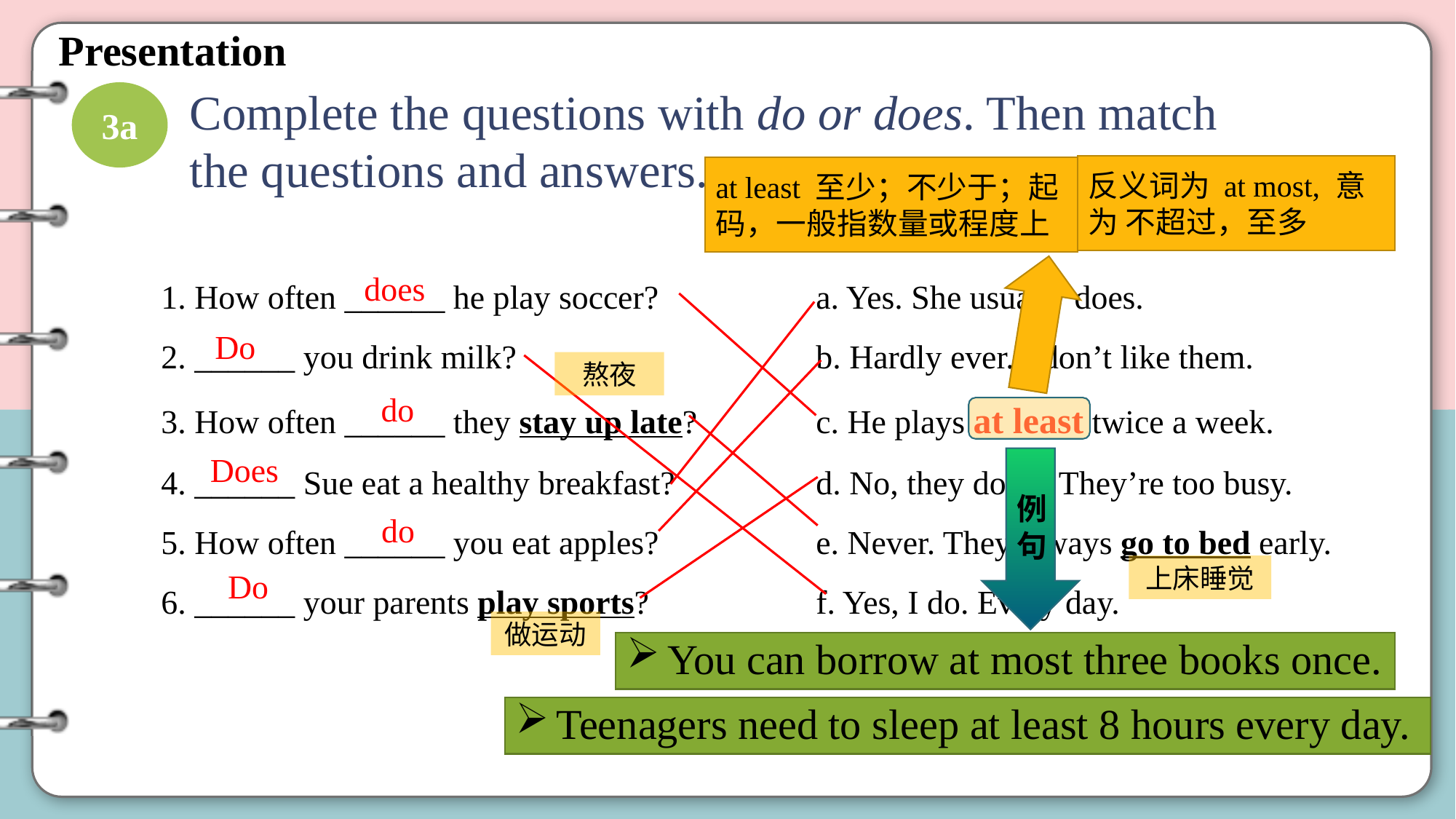

Presentation
Complete the questions with do or does. Then match the questions and answers.
3a
反义词为 at most, 意为 不超过，至多
at least 至少；不少于；起码，一般指数量或程度上
1. How often ______ he play soccer?   		a. Yes. She usually does.
2. ______ you drink milk?  			b. Hardly ever. I don’t like them.
3. How often ______ they stay up late?  	c. He plays at least twice a week.
4. ______ Sue eat a healthy breakfast?  		d. No, they don’t. They’re too busy.
5. How often ______ you eat apples?   		e. Never. They always go to bed early.
6. ______ your parents play sports?  		f. Yes, I do. Every day.

does
Do
熬夜
do

Does
例句
do
上床睡觉
Do
做运动
You can borrow at most three books once.
Teenagers need to sleep at least 8 hours every day.